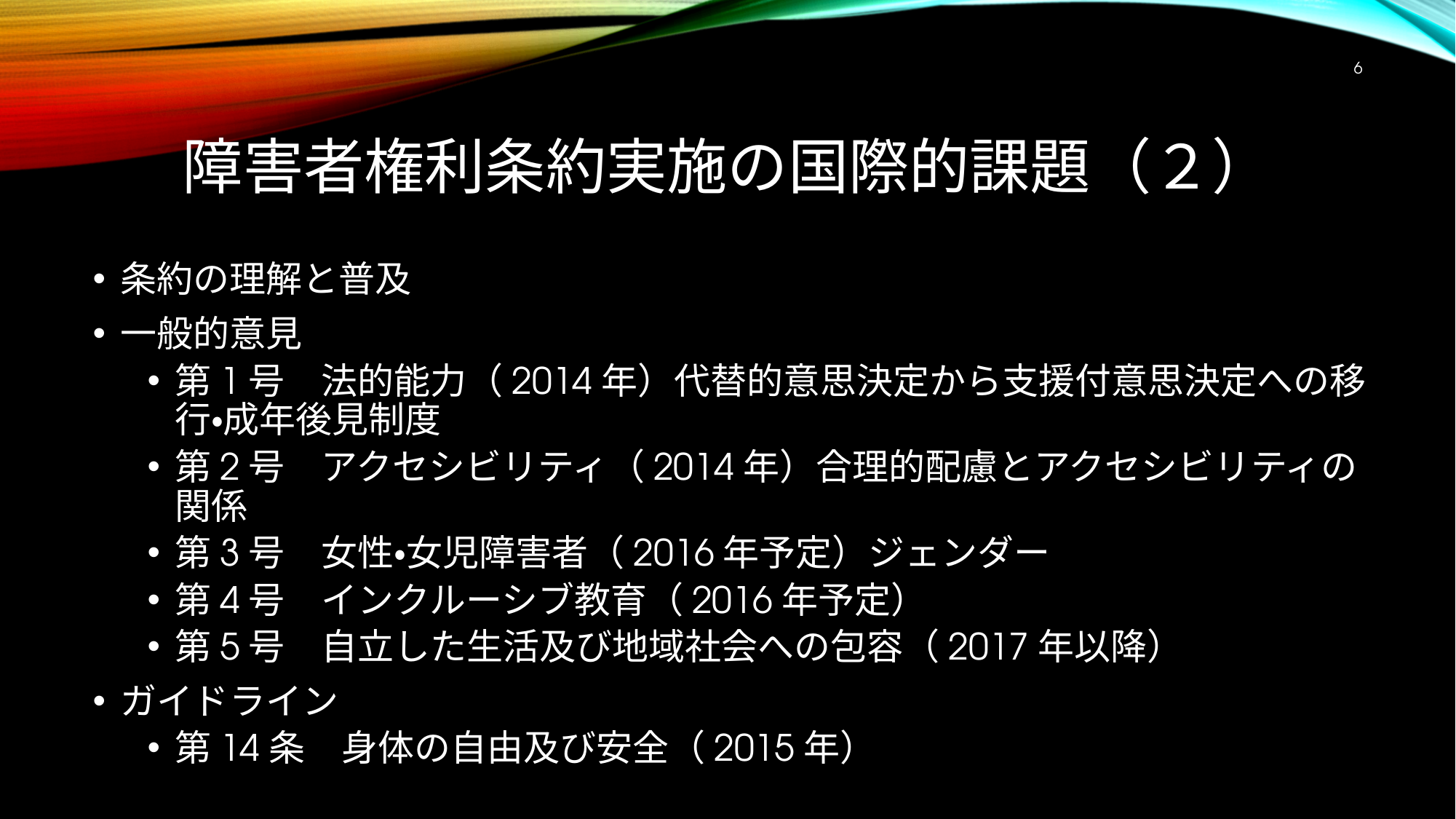

6
# 障害者権利条約実施の国際的課題（２）
条約の理解と普及
一般的意見
第1号　法的能力（2014年）代替的意思決定から支援付意思決定への移行・成年後見制度
第2号　アクセシビリティ（2014年）合理的配慮とアクセシビリティの関係
第3号　女性・女児障害者（2016年予定）ジェンダー
第4号　インクルーシブ教育（2016年予定）
第5号　自立した生活及び地域社会への包容（2017年以降）
ガイドライン
第14条　身体の自由及び安全（2015年）